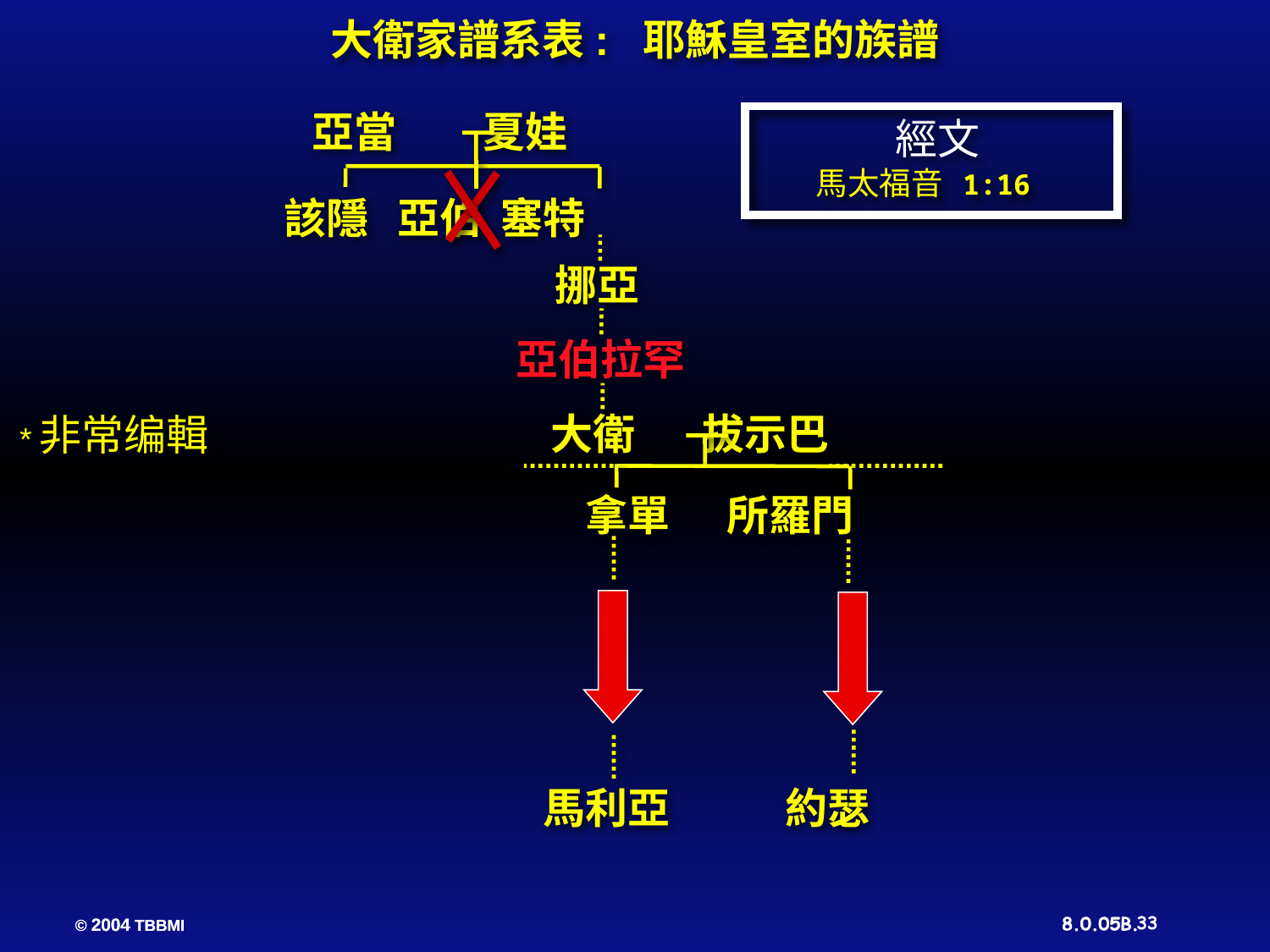

大衛家譜系表:  耶穌皇室的族譜

亞當         夏娃

經文

馬太福音 1:16

該隱   亞伯  塞特

 挪亞

  亞伯拉罕

 大衛       拔示巴
*非常编輯

      拿單      所羅門

馬利亞            約瑟

33